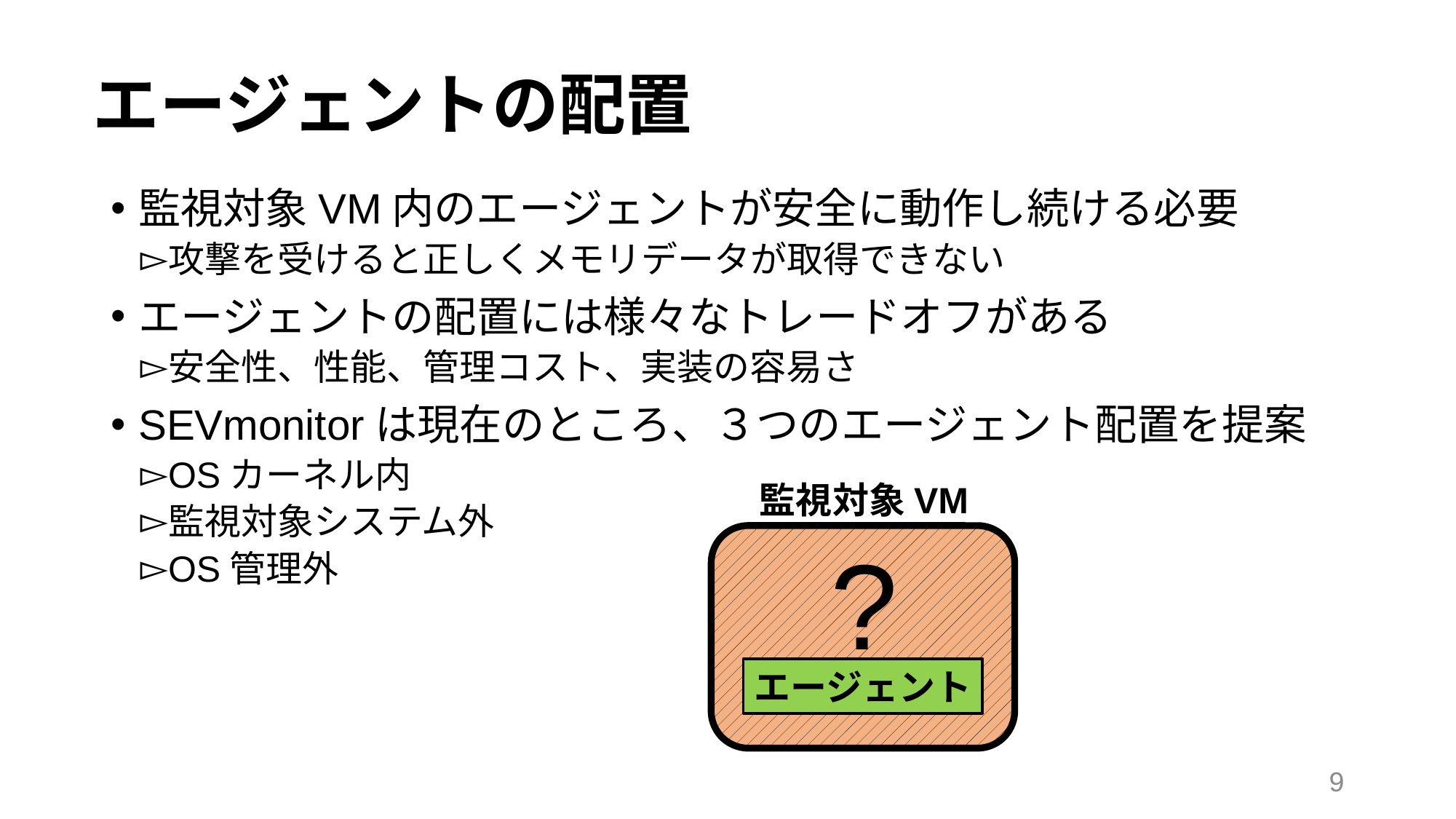

# エージェントの配置
監視対象VM内のエージェントが安全に動作し続ける必要
攻撃を受けると正しくメモリデータが取得できない
エージェントの配置には様々なトレードオフがある
安全性、性能、管理コスト、実装の容易さ
SEVmonitorは現在のところ、３つのエージェント配置を提案
OSカーネル内
監視対象システム外
OS管理外

監視対象VM
?

エージェント
9